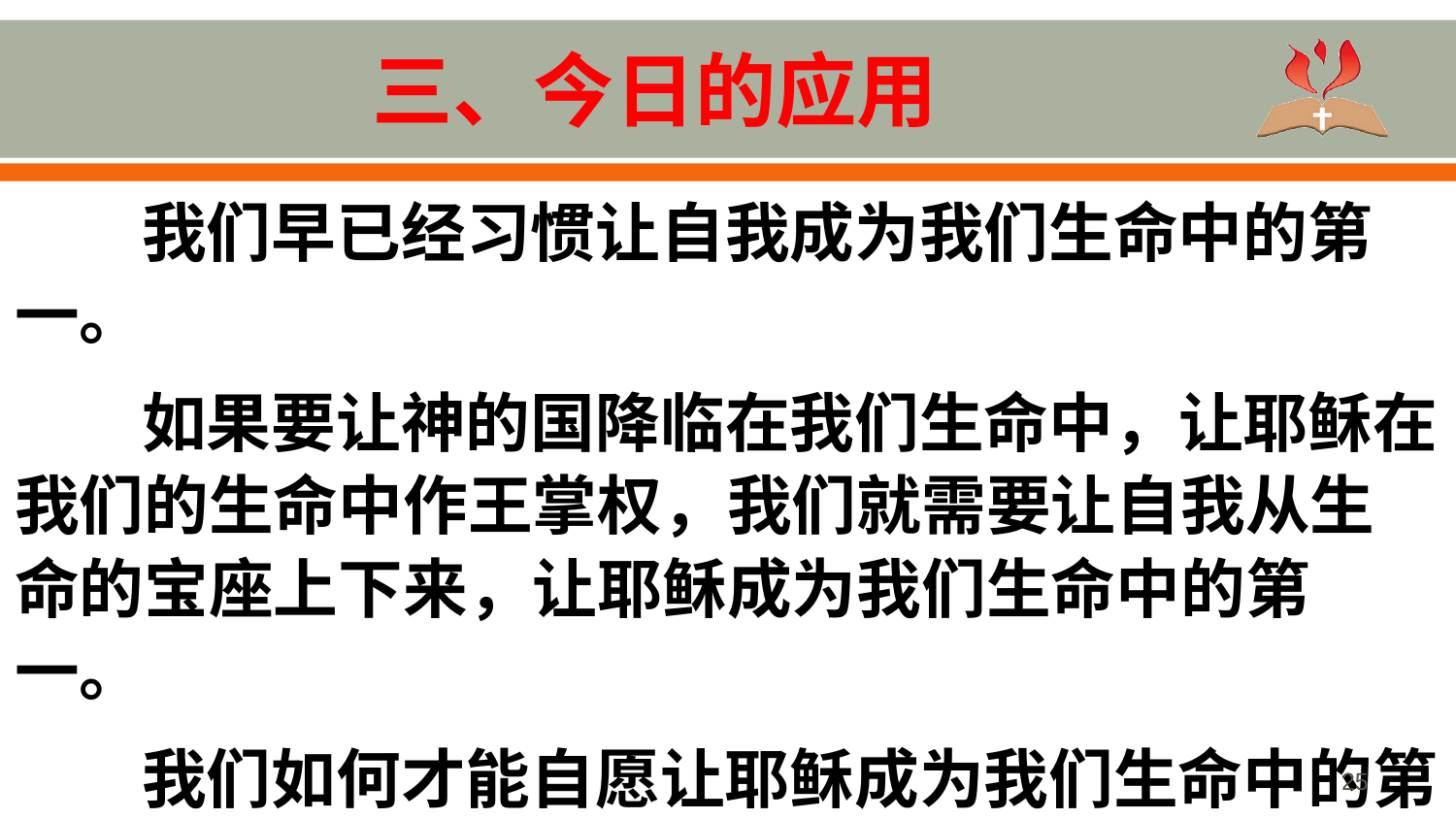

# 三、今日的应用
我们早已经习惯让自我成为我们生命中的第一。
如果要让神的国降临在我们生命中，让耶稣在我们的生命中作王掌权，我们就需要让自我从生命的宝座上下来，让耶稣成为我们生命中的第一。
我们如何才能自愿让耶稣成为我们生命中的第一呢？一个关键就是知道这关乎我们的永生。

25